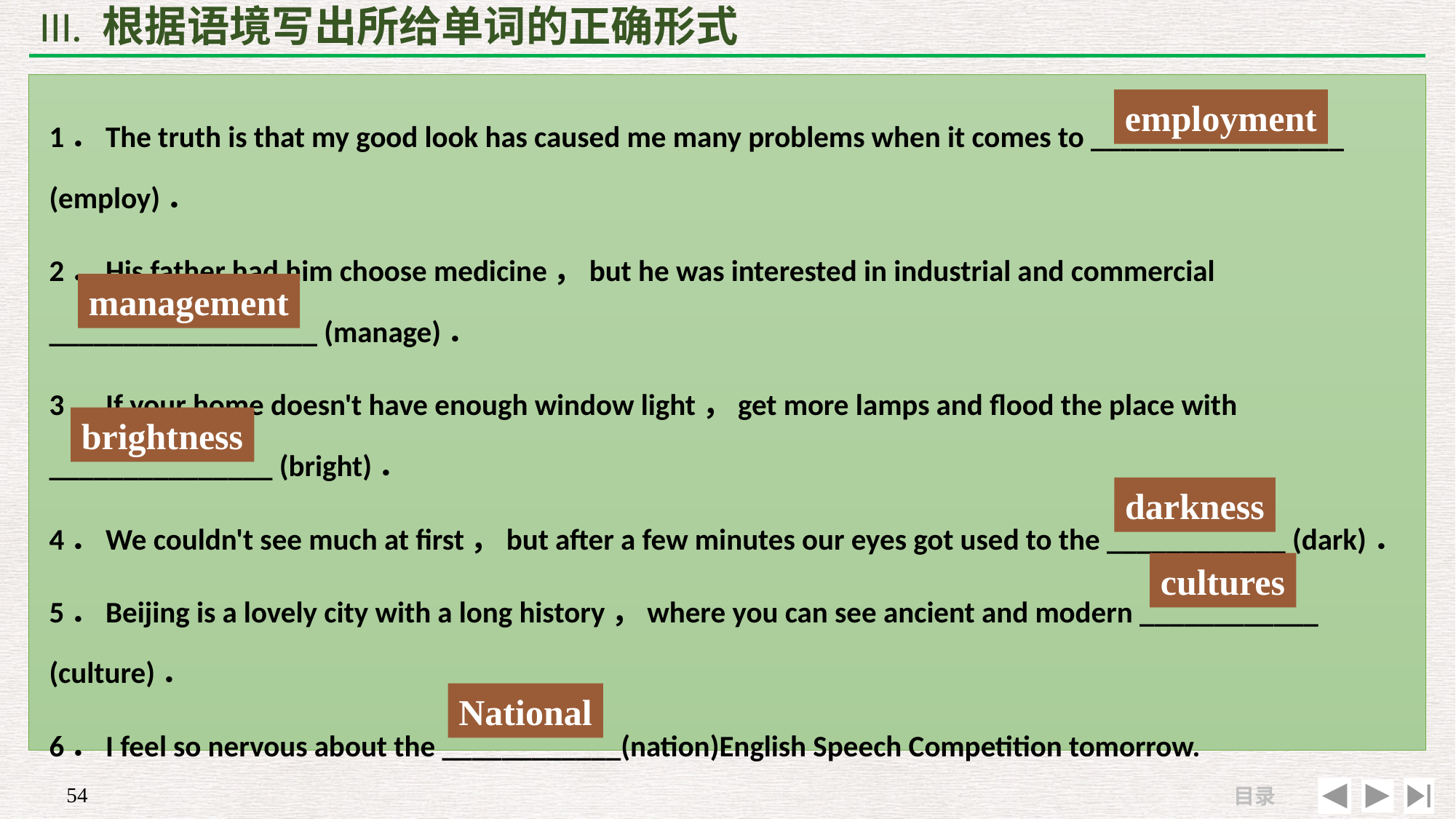

# III. 根据语境写出所给单词的正确形式

1．The truth is that my good look has caused me many problems when it comes to _________________ (employ)．
2．His father had him choose medicine，but he was interested in industrial and commercial __________________ (manage)．
3．If your home doesn't have enough window light，get more lamps and flood the place with _______________ (bright)．
4．We couldn't see much at first，but after a few minutes our eyes got used to the ____________ (dark)．
5．Beijing is a lovely city with a long history，where you can see ancient and modern ____________ (culture)．
6．I feel so nervous about the ____________(nation)English Speech Competition tomorrow.
employment
management
brightness
darkness
cultures
National